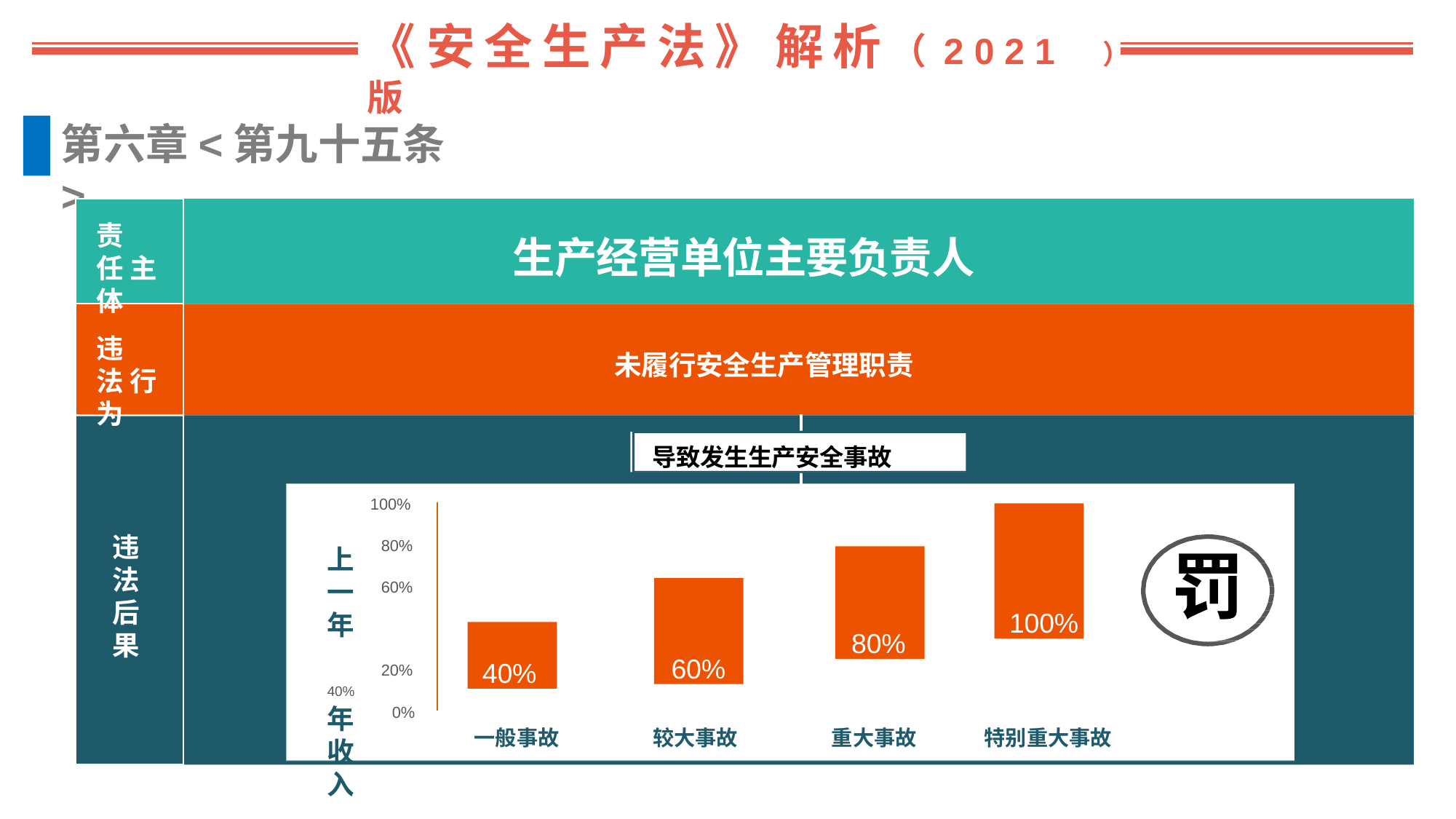

# 《 安全生产法》 解析（ 2 0 2 1 版
）

第六章<第九十五条>

责	任 主体
生产经营单位主要负责人

违	法 行为
未履行安全生产管理职责

导致发生生产安全事故

100%

100%
违 法 后 果
80%

罚
上 一
年	40%
年 收 入

80%
60%

60%

40%
20%
0%
一般事故
较大事故
重大事故
特别重大事故